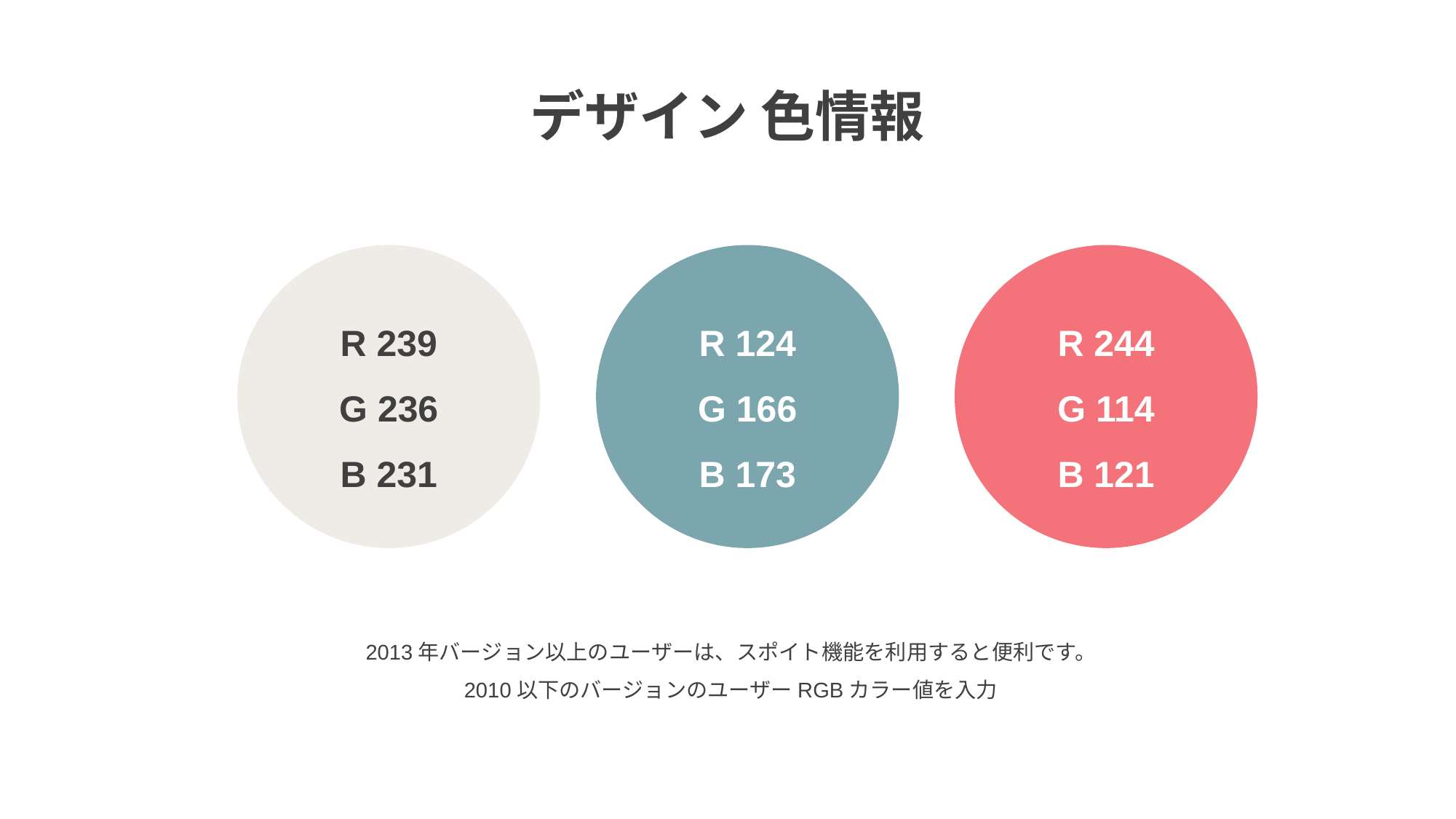

デザイン 色情報
R 244
G 114
B 121
R 239
G 236
B 231
R 124
G 166
B 173
2013年バージョン以上のユーザーは、スポイト機能を利用すると便利です。
2010以下のバージョンのユーザーRGBカラー値を入力